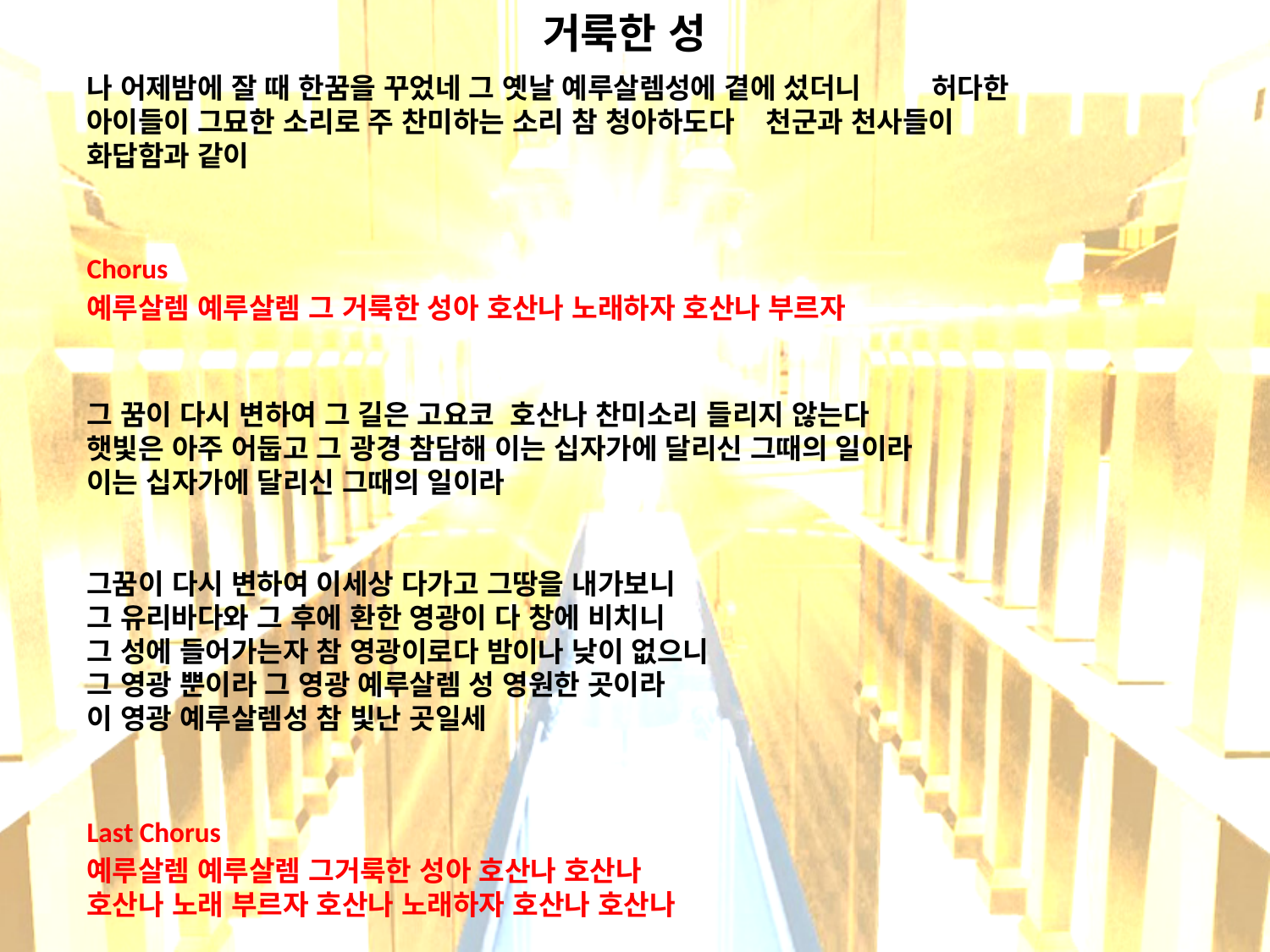

# 거룩한 성
나 어제밤에 잘 때 한꿈을 꾸었네 그 옛날 예루살렘성에 곁에 섰더니         허다한 아이들이 그묘한 소리로 주 찬미하는 소리 참 청아하도다    천군과 천사들이 화답함과 같이

Chorus
예루살렘 예루살렘 그 거룩한 성아 호산나 노래하자 호산나 부르자
그 꿈이 다시 변하여 그 길은 고요코  호산나 찬미소리 들리지 않는다
햇빛은 아주 어둡고 그 광경 참담해 이는 십자가에 달리신 그때의 일이라
이는 십자가에 달리신 그때의 일이라
그꿈이 다시 변하여 이세상 다가고 그땅을 내가보니
그 유리바다와 그 후에 환한 영광이 다 창에 비치니
그 성에 들어가는자 참 영광이로다 밤이나 낮이 없으니
그 영광 뿐이라 그 영광 예루살렘 성 영원한 곳이라
이 영광 예루살렘성 참 빛난 곳일세

Last Chorus
예루살렘 예루살렘 그거룩한 성아 호산나 호산나
호산나 노래 부르자 호산나 노래하자 호산나 호산나